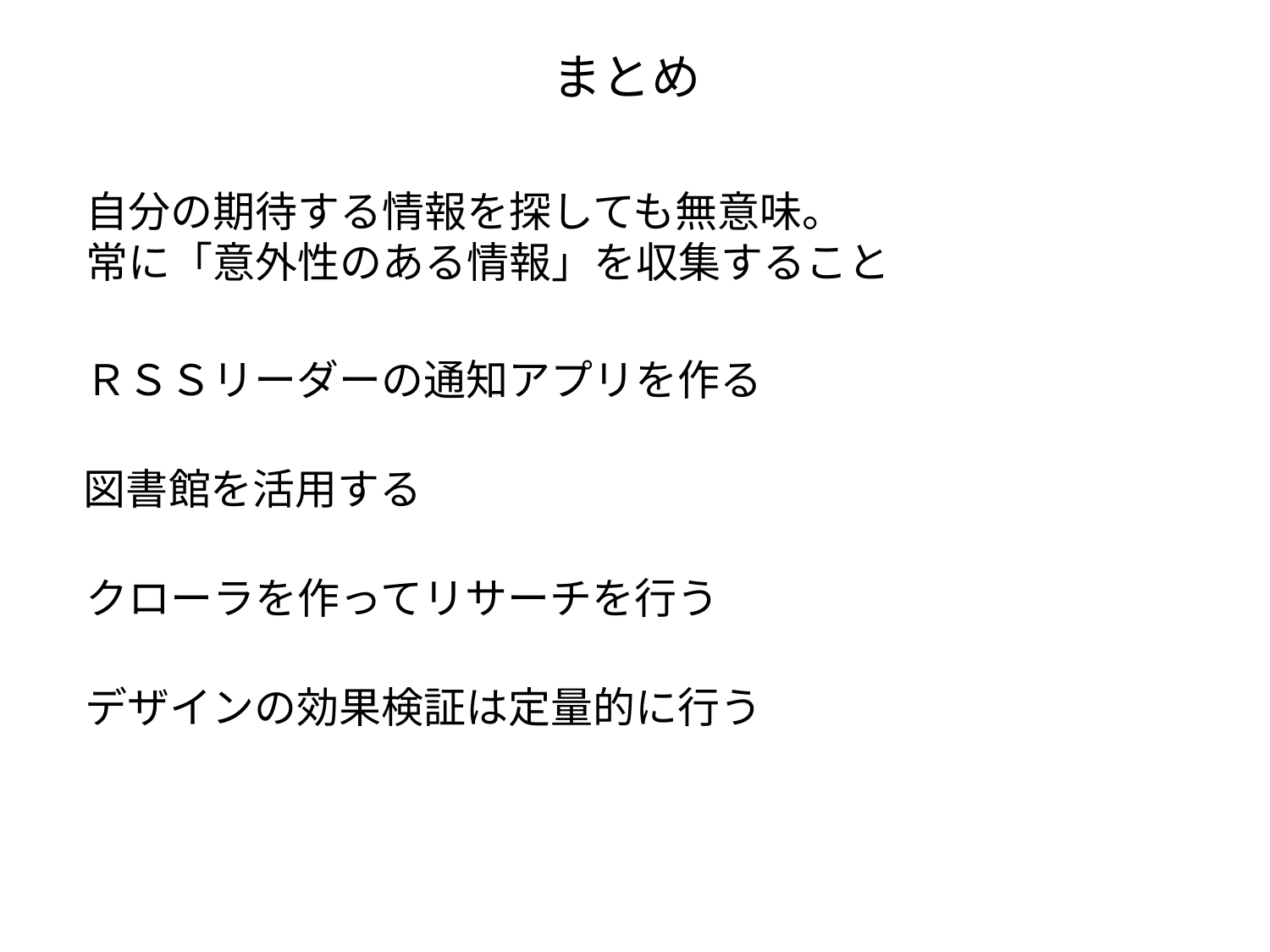

まとめ
自分の期待する情報を探しても無意味。
常に「意外性のある情報」を収集すること
ＲＳＳリーダーの通知アプリを作る
図書館を活用する
クローラを作ってリサーチを行う
デザインの効果検証は定量的に行う